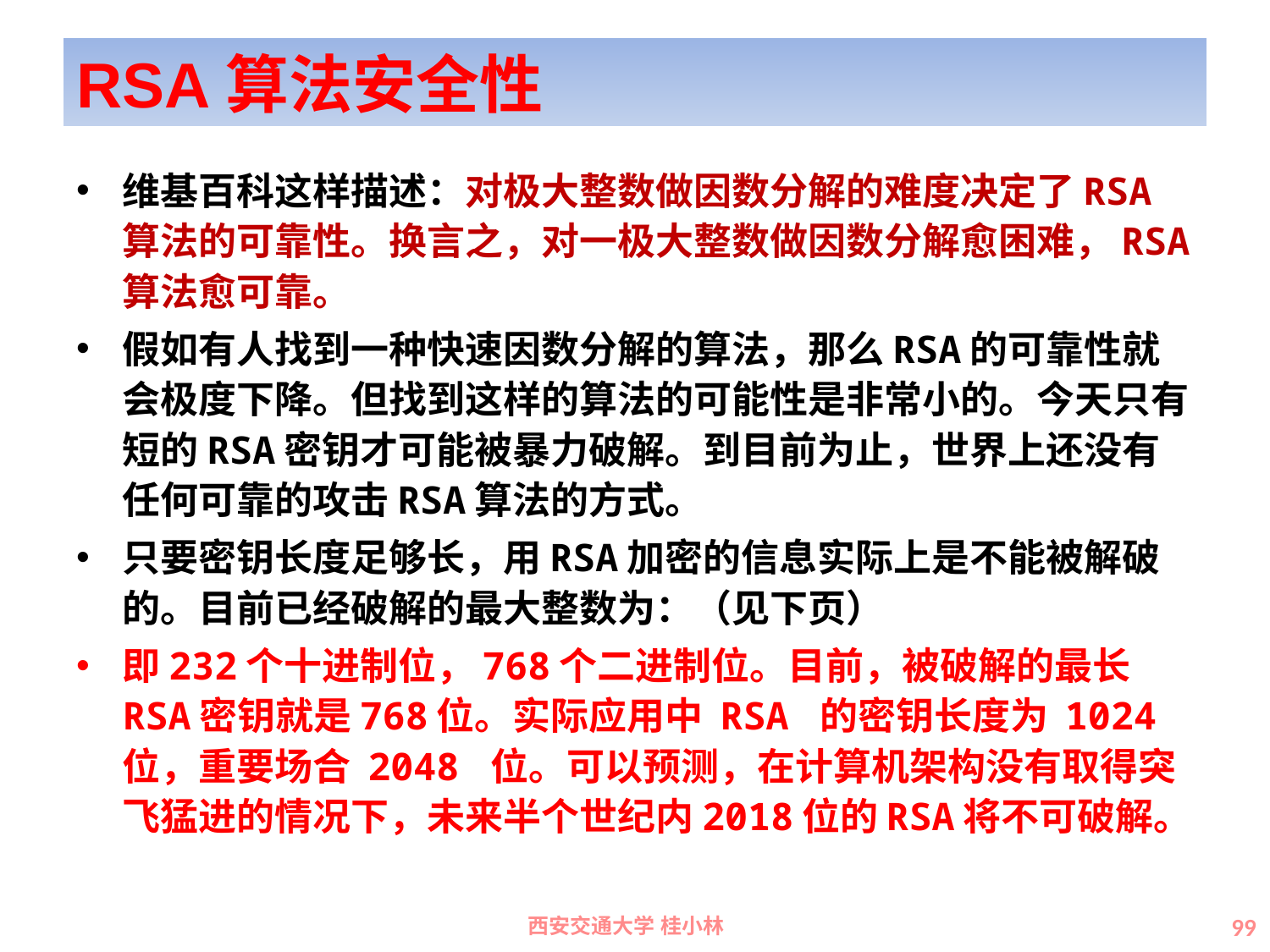

# RSA算法安全性
维基百科这样描述：对极大整数做因数分解的难度决定了RSA算法的可靠性。换言之，对一极大整数做因数分解愈困难，RSA算法愈可靠。
假如有人找到一种快速因数分解的算法，那么RSA的可靠性就会极度下降。但找到这样的算法的可能性是非常小的。今天只有短的RSA密钥才可能被暴力破解。到目前为止，世界上还没有任何可靠的攻击RSA算法的方式。
只要密钥长度足够长，用RSA加密的信息实际上是不能被解破的。目前已经破解的最大整数为：（见下页）
即232个十进制位，768个二进制位。目前，被破解的最长RSA密钥就是768位。实际应用中 RSA 的密钥长度为 1024 位，重要场合 2048 位。可以预测，在计算机架构没有取得突飞猛进的情况下，未来半个世纪内2018位的RSA将不可破解。
西安交通大学 桂小林
99